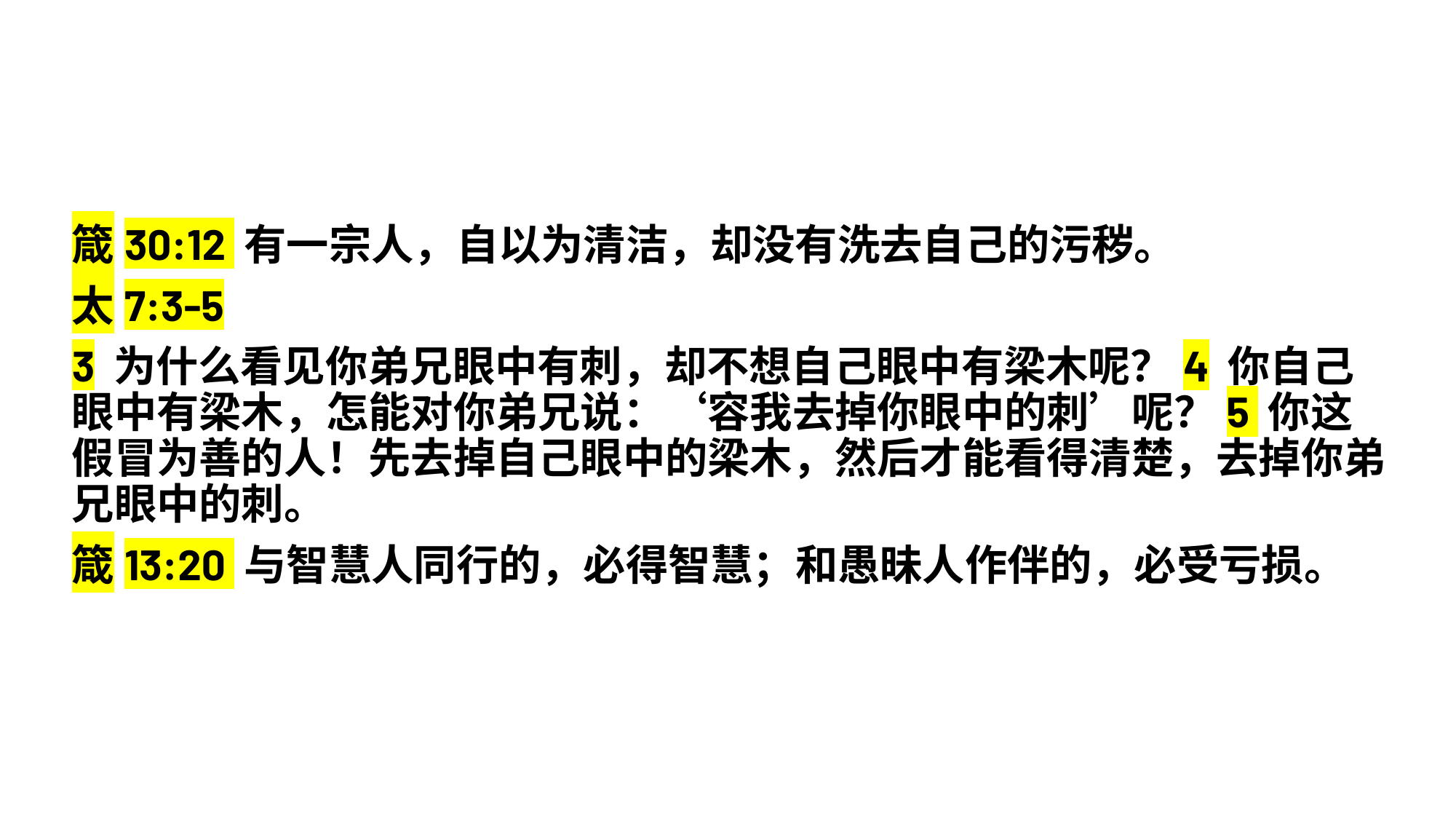

箴30:12 有一宗人，自以为清洁，却没有洗去自己的污秽。
太7:3-5
3 为什么看见你弟兄眼中有刺，却不想自己眼中有梁木呢？4 你自己眼中有梁木，怎能对你弟兄说：‘容我去掉你眼中的刺’呢？5 你这假冒为善的人！先去掉自己眼中的梁木，然后才能看得清楚，去掉你弟兄眼中的刺。
箴13:20 与智慧人同行的，必得智慧；和愚昧人作伴的，必受亏损。